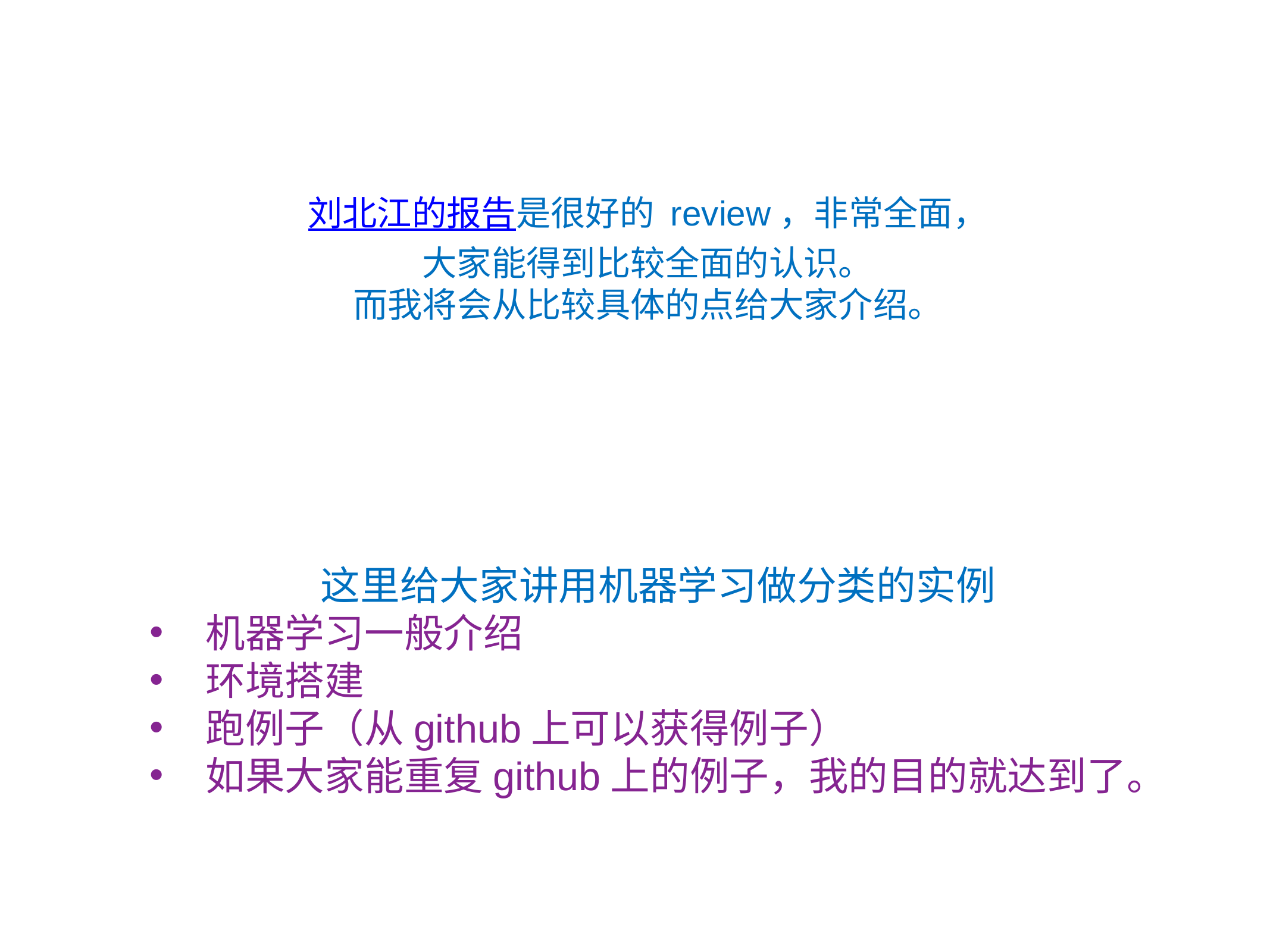

刘北江的报告是很好的 review，非常全面，
大家能得到比较全面的认识。
而我将会从比较具体的点给大家介绍。
这里给大家讲用机器学习做分类的实例
机器学习一般介绍
环境搭建
跑例子（从github上可以获得例子）
如果大家能重复github上的例子，我的目的就达到了。